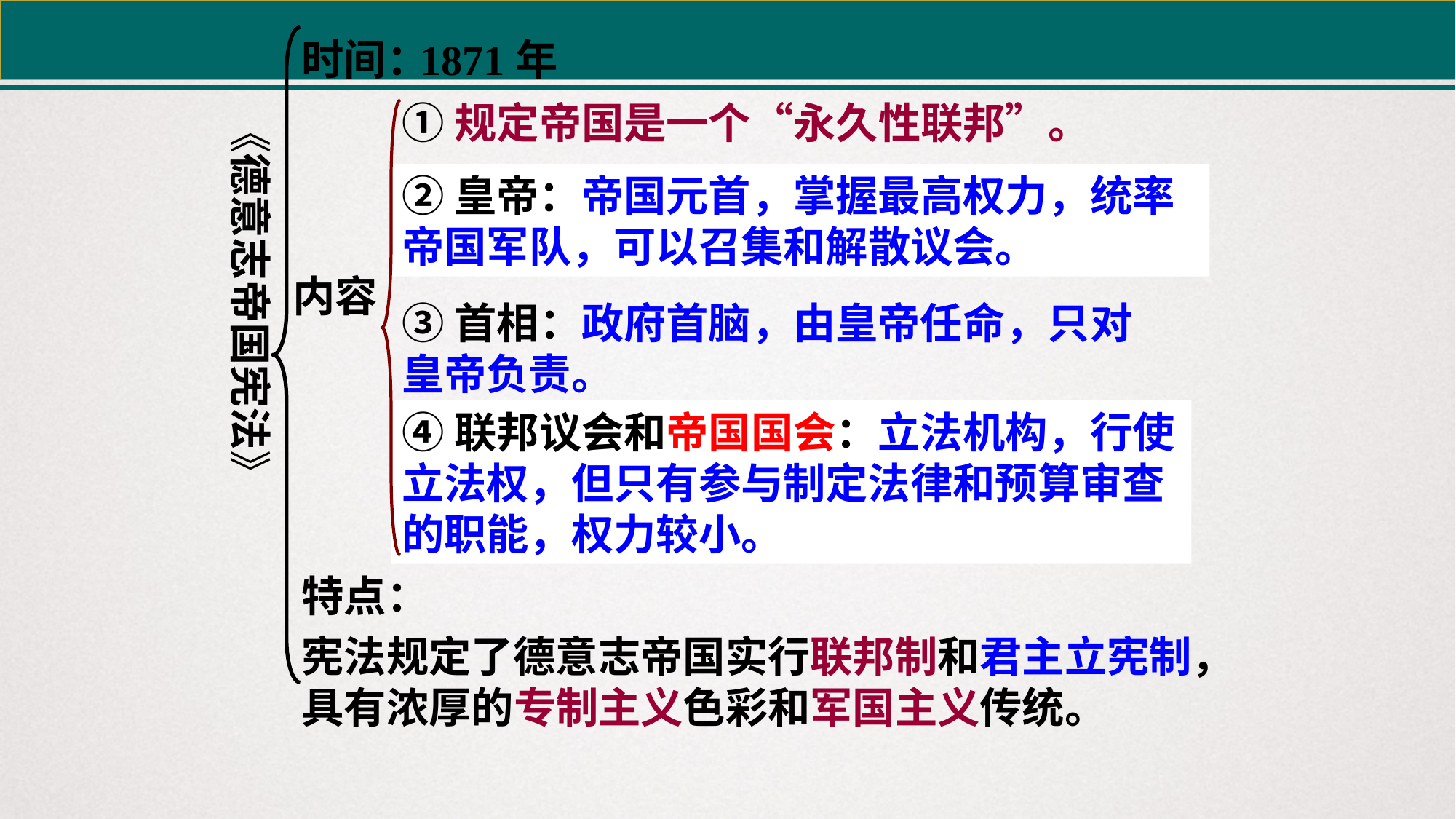

时间：
1871年
①规定帝国是一个“永久性联邦”。
《德意志帝国宪法》

②皇帝：帝国元首，掌握最高权力，统率帝国军队，可以召集和解散议会。
内容
③首相：政府首脑，由皇帝任命，只对皇帝负责。
④联邦议会和帝国国会：立法机构，行使立法权，但只有参与制定法律和预算审查的职能，权力较小。
特点：
宪法规定了德意志帝国实行联邦制和君主立宪制，具有浓厚的专制主义色彩和军国主义传统。